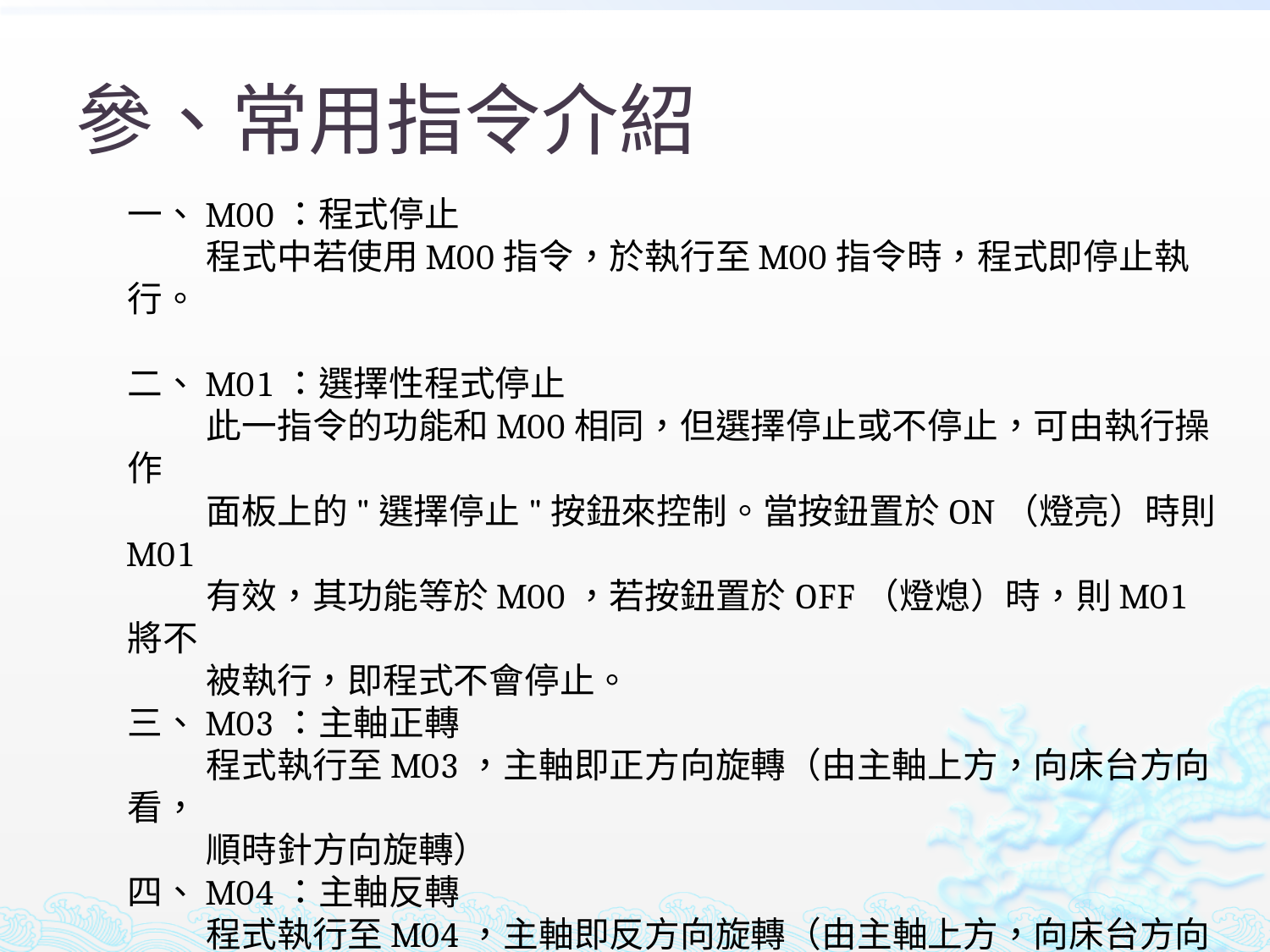

# 參、常用指令介紹
一、M00：程式停止
         程式中若使用M00指令，於執行至M00指令時，程式即停止執行。

二、M01：選擇性程式停止
         此一指令的功能和M00相同，但選擇停止或不停止，可由執行操作
         面板上的"選擇停止"按鈕來控制。當按鈕置於ON（燈亮）時則M01
         有效，其功能等於M00，若按鈕置於OFF（燈熄）時，則M01將不
         被執行，即程式不會停止。
三、M03：主軸正轉
         程式執行至M03，主軸即正方向旋轉（由主軸上方，向床台方向看，
         順時針方向旋轉）
四、M04：主軸反轉
         程式執行至M04，主軸即反方向旋轉（由主軸上方，向床台方向看，
         逆時針方向旋轉）